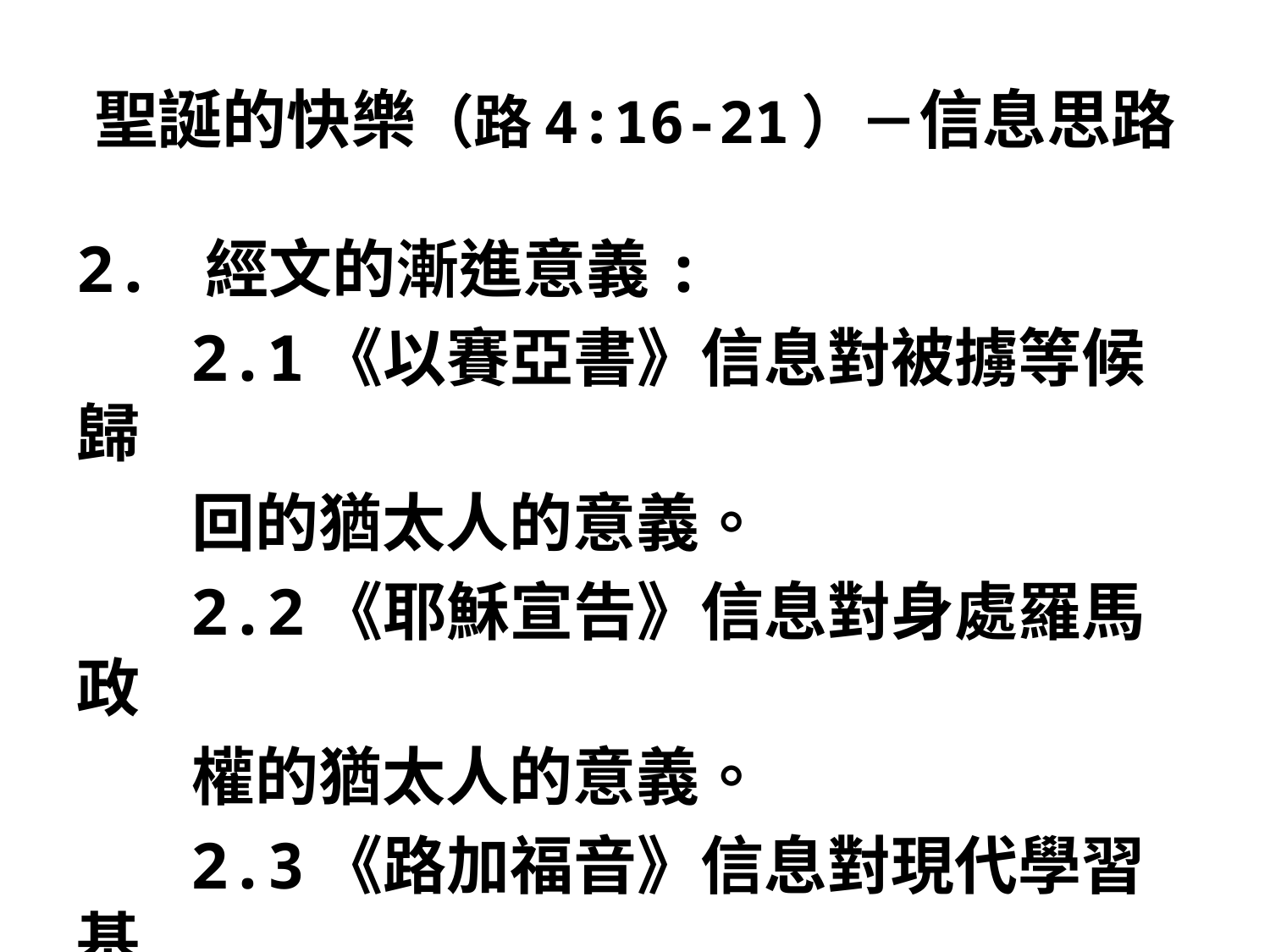

# 聖誕的快樂（路4:16-21）－信息思路
2. 經文的漸進意義:
   2.1《以賽亞書》信息對被擄等候歸
       回的猶太人的意義。
   2.2《耶穌宣告》信息對身處羅馬政
       權的猶太人的意義。
   2.3《路加福音》信息對現代學習基
       督信仰的人的意義。